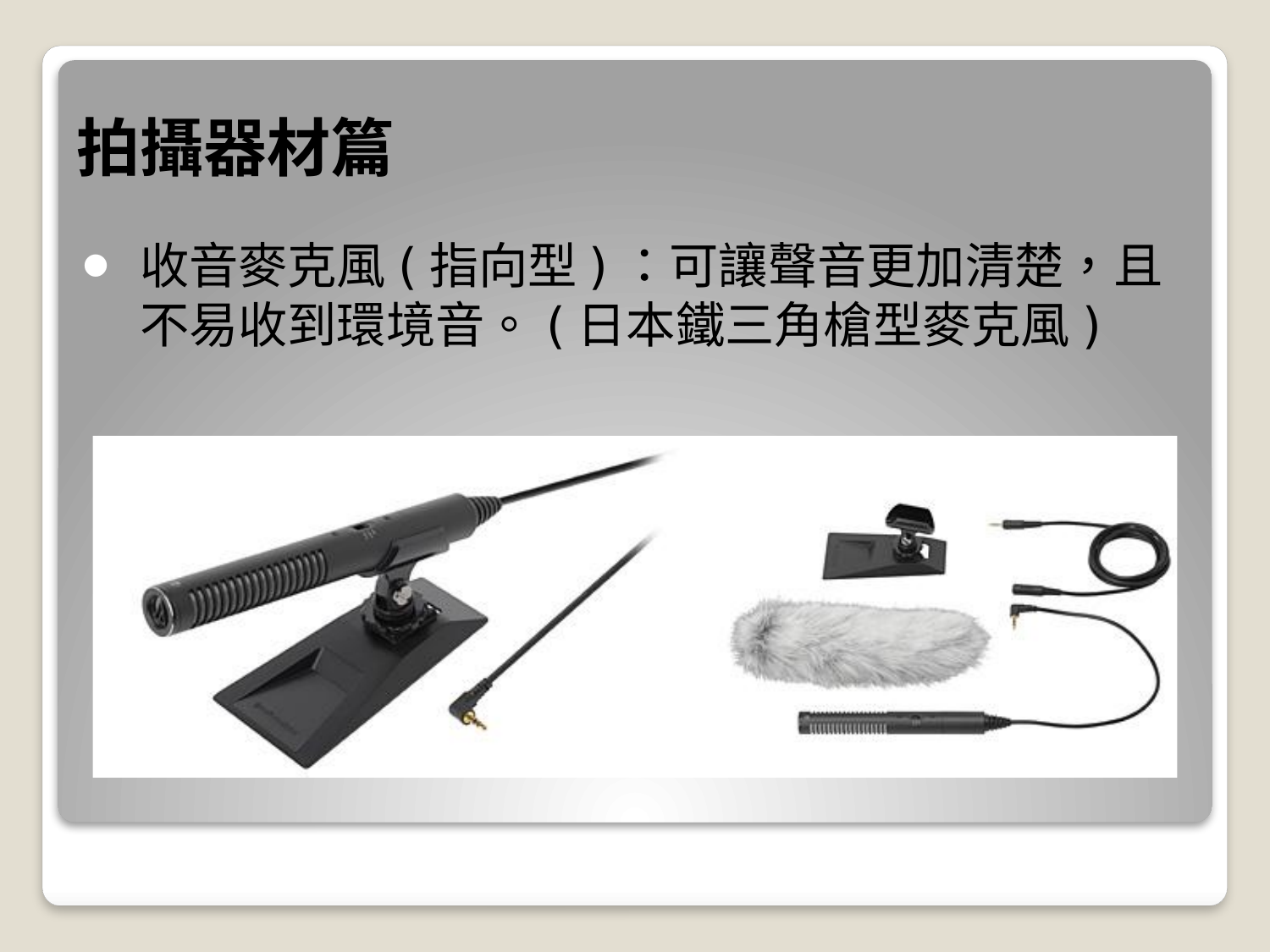

# 拍攝器材篇
收音麥克風(指向型)：可讓聲音更加清楚，且不易收到環境音。(日本鐵三角槍型麥克風)